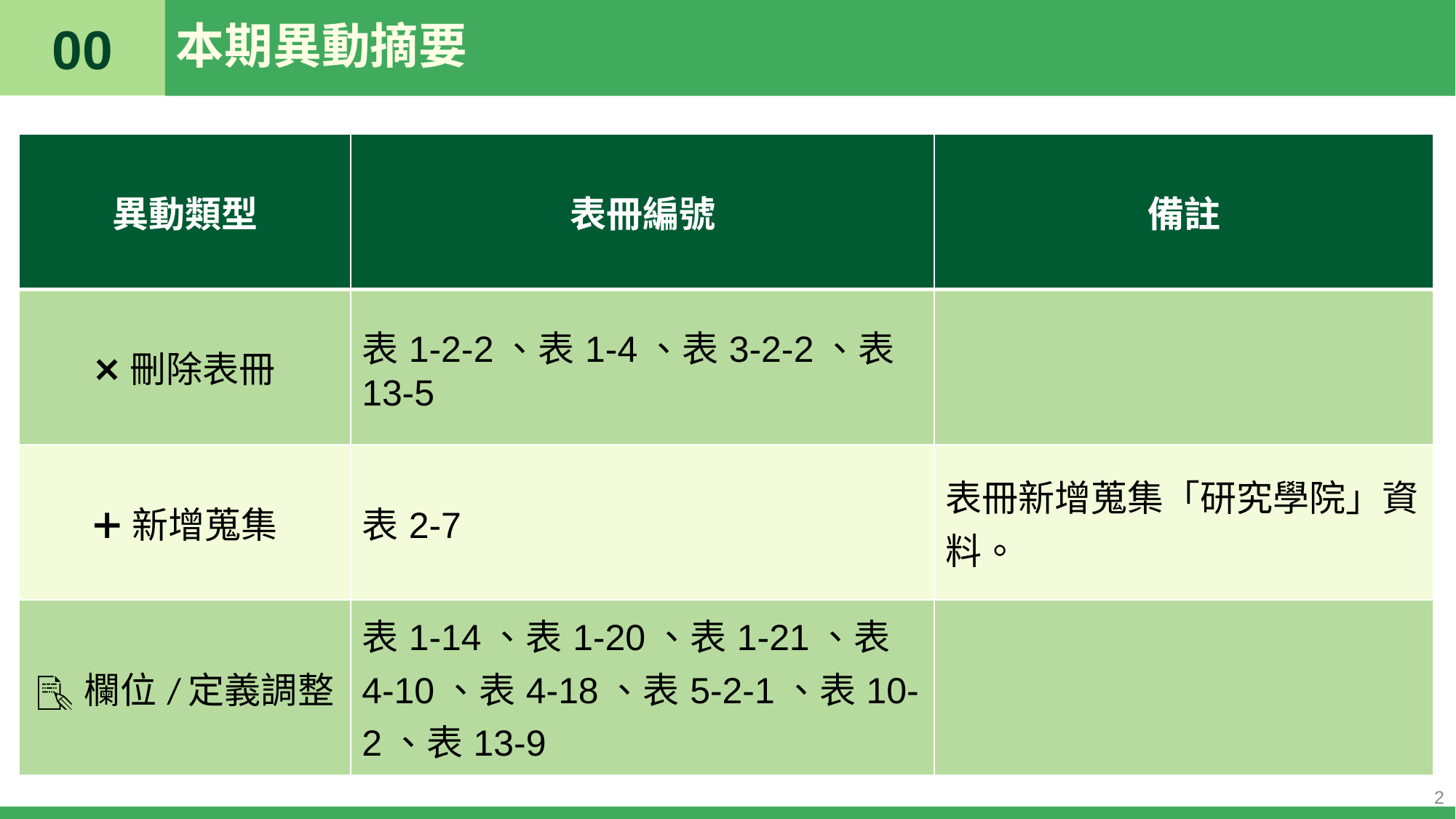

00
# 本期異動摘要
| 異動類型​ | 表冊編號 | 備註 |
| --- | --- | --- |
| ❌刪除​表冊 | 表1-2-2、表1-4、表3-2-2、表13-5 |  |
| ➕新增蒐集​ | 表2-7​ | 表冊新增蒐集「研究學院」資料。 |
| 📝欄位/定義調整 | 表1-14、表1-20、表1-21、表4-10、表4-18、表5-2-1、表10-2、表13-9 |  |
2